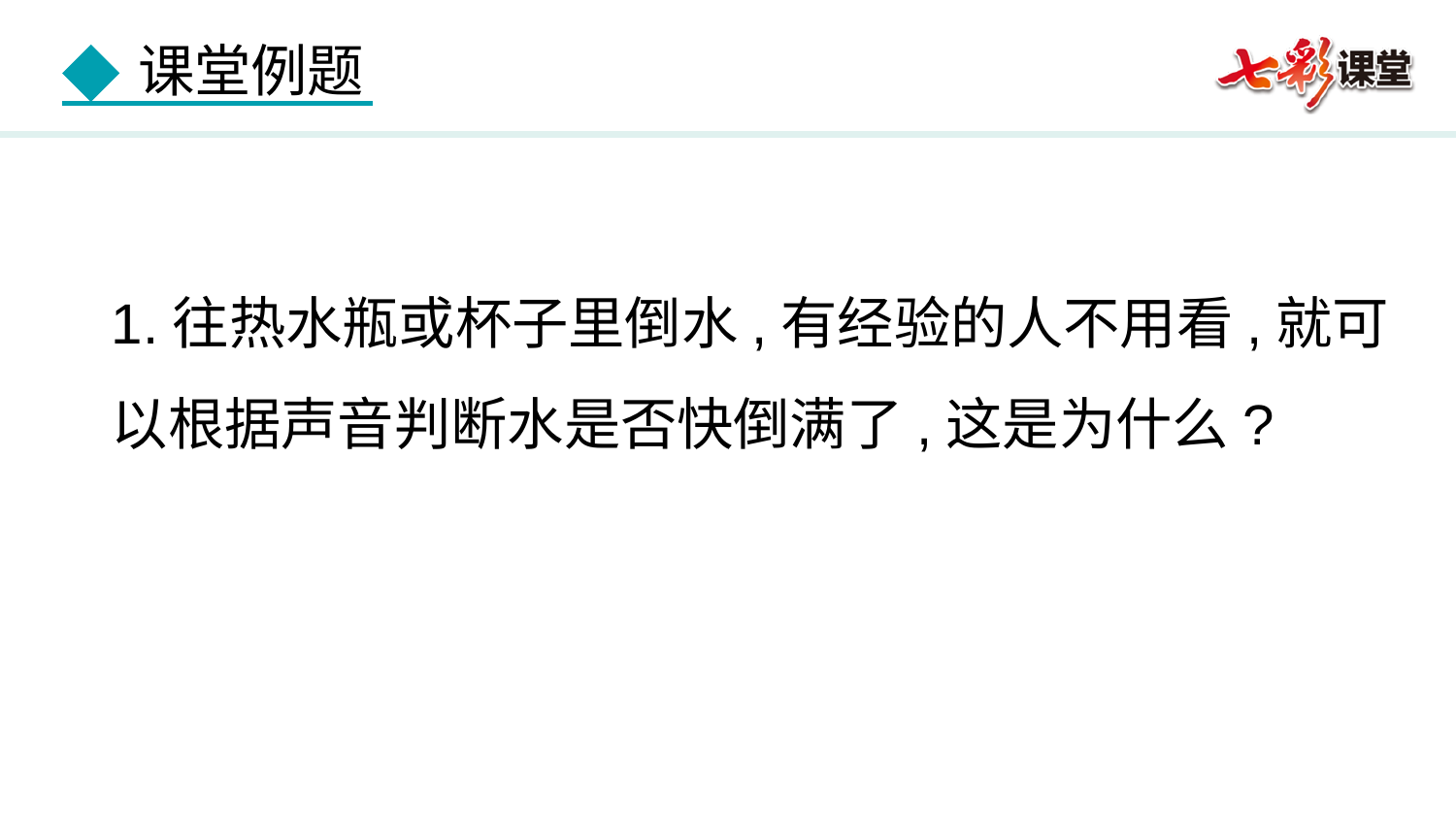

1.往热水瓶或杯子里倒水,有经验的人不用看,就可以根据声音判断水是否快倒满了,这是为什么?